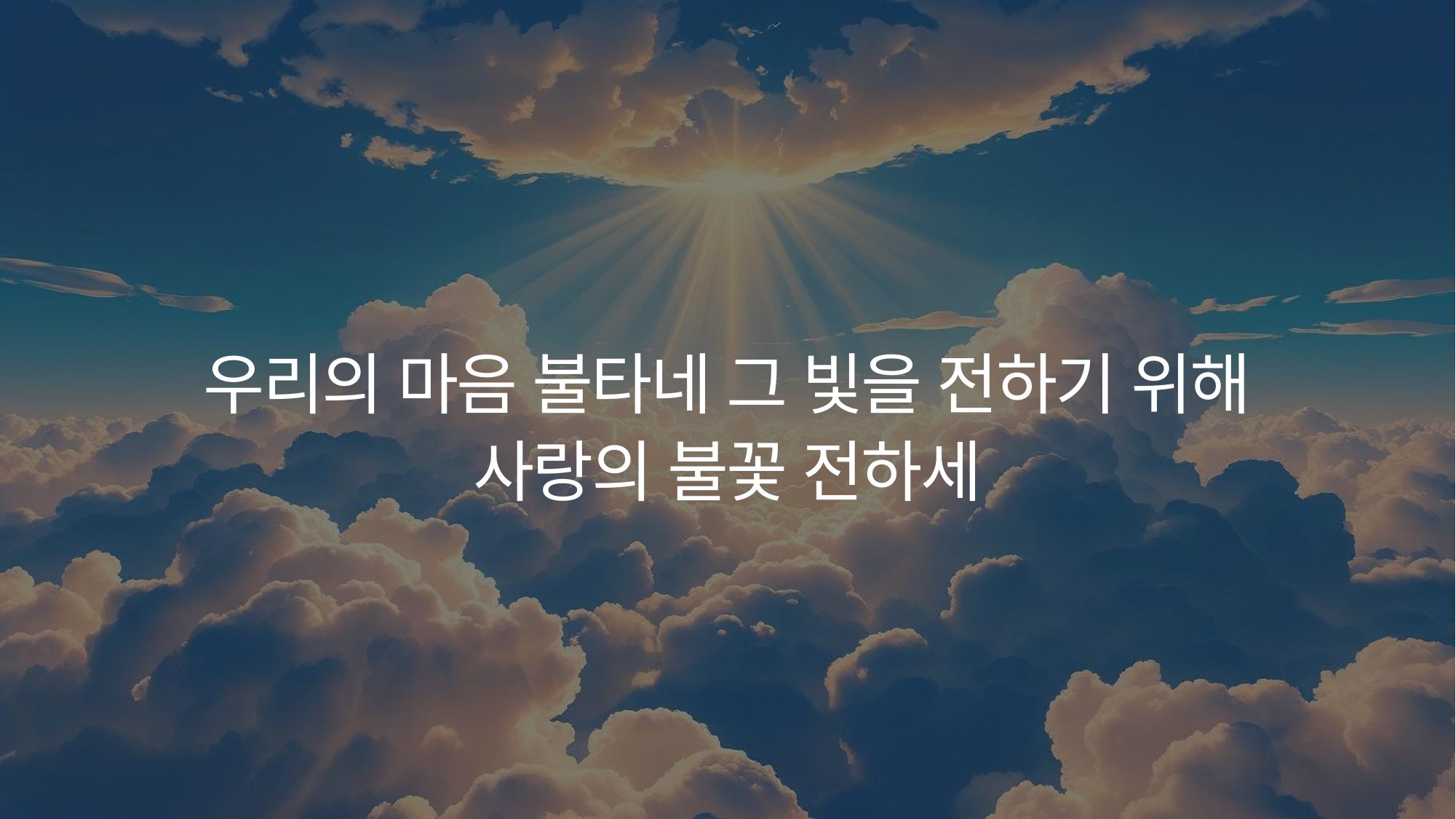

우리의 마음 불타네 그 빛을 전하기 위해
사랑의 불꽃 전하세